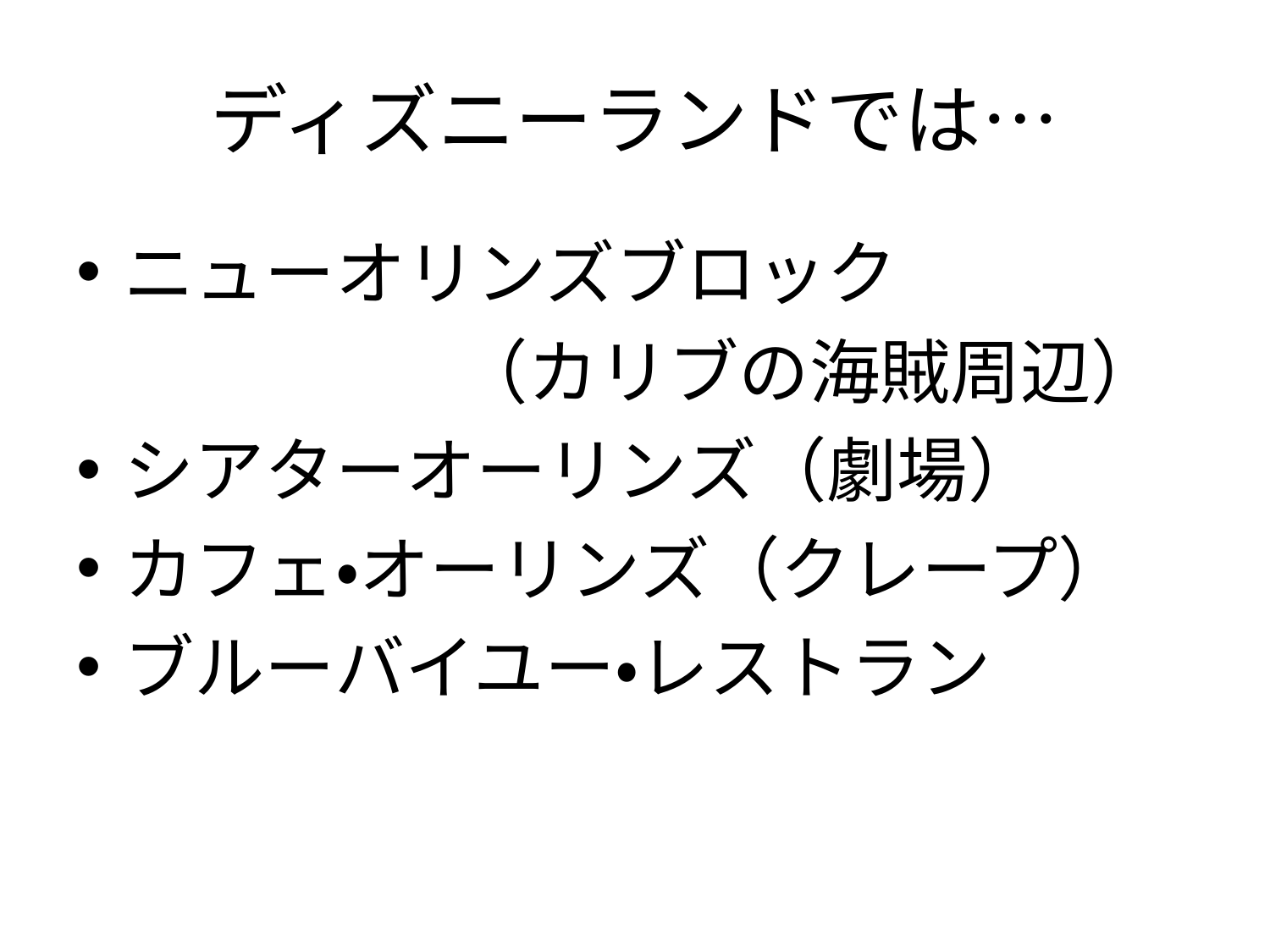

# ディズニーランドでは…
ニューオリンズブロック
			（カリブの海賊周辺）
シアターオーリンズ（劇場）
カフェ・オーリンズ（クレープ）
ブルーバイユー・レストラン